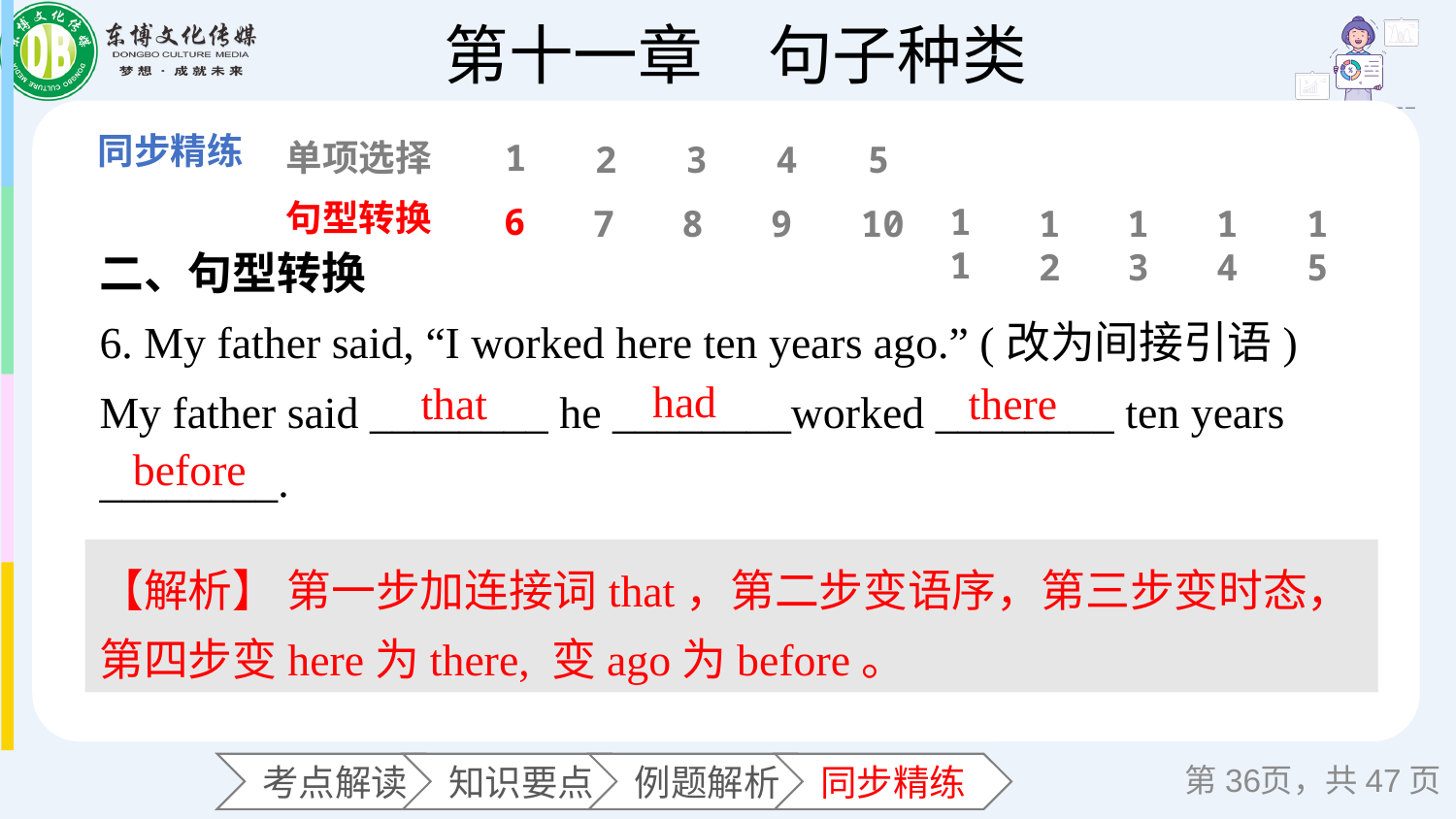

单项选择
1
2
3
4
5
句型转换
6
11
7
8
9
10
12
13
14
15
二、句型转换
6. My father said, “I worked here ten years ago.” (改为间接引语)
My father said ________ he ________worked ________ ten years ________.
had
that
there
before
【解析】 第一步加连接词that，第二步变语序，第三步变时态，第四步变here为there, 变ago为before。
第36页，共47页